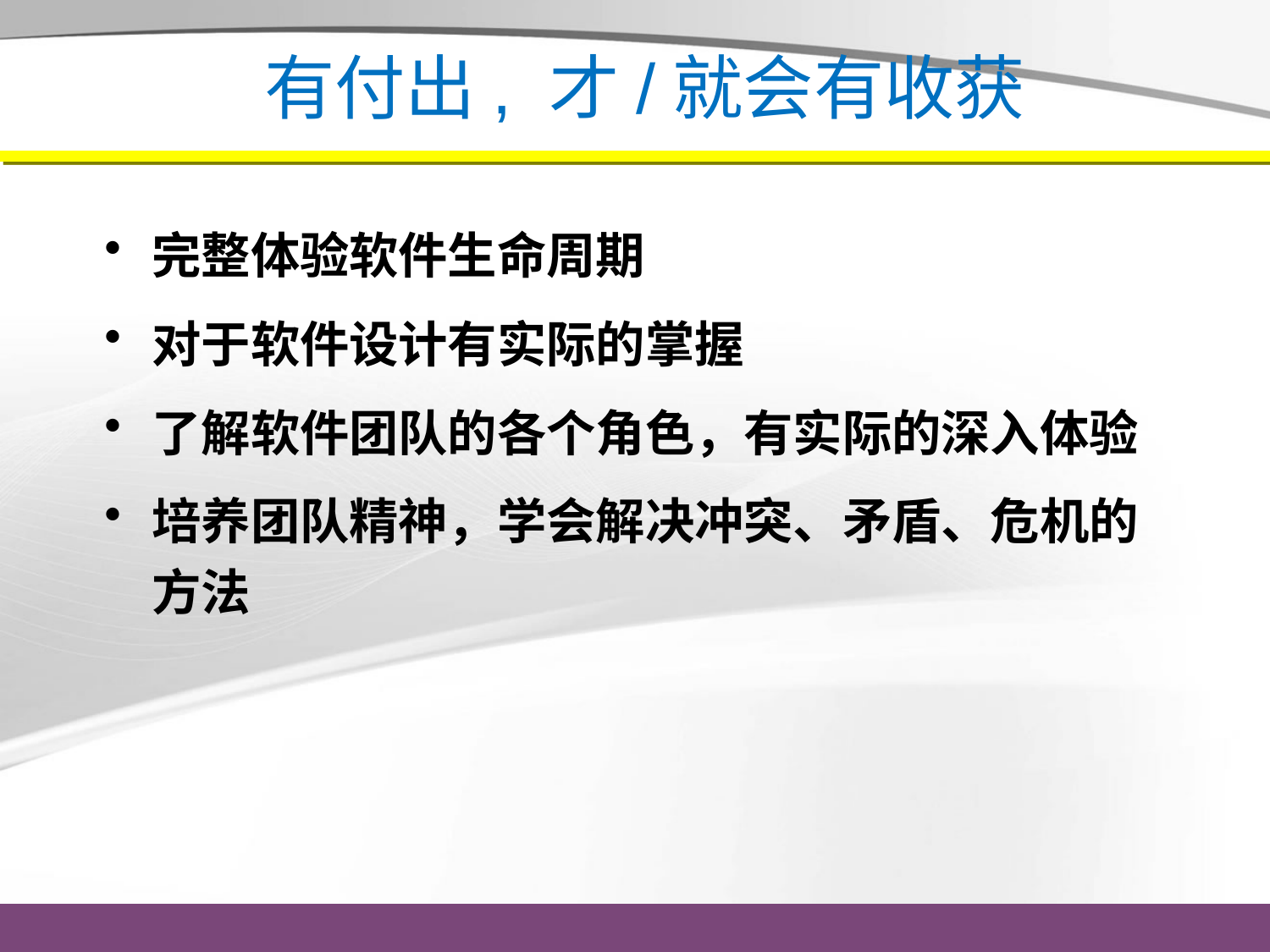

# 有付出, 才/就会有收获
完整体验软件生命周期
对于软件设计有实际的掌握
了解软件团队的各个角色，有实际的深入体验
培养团队精神，学会解决冲突、矛盾、危机的方法